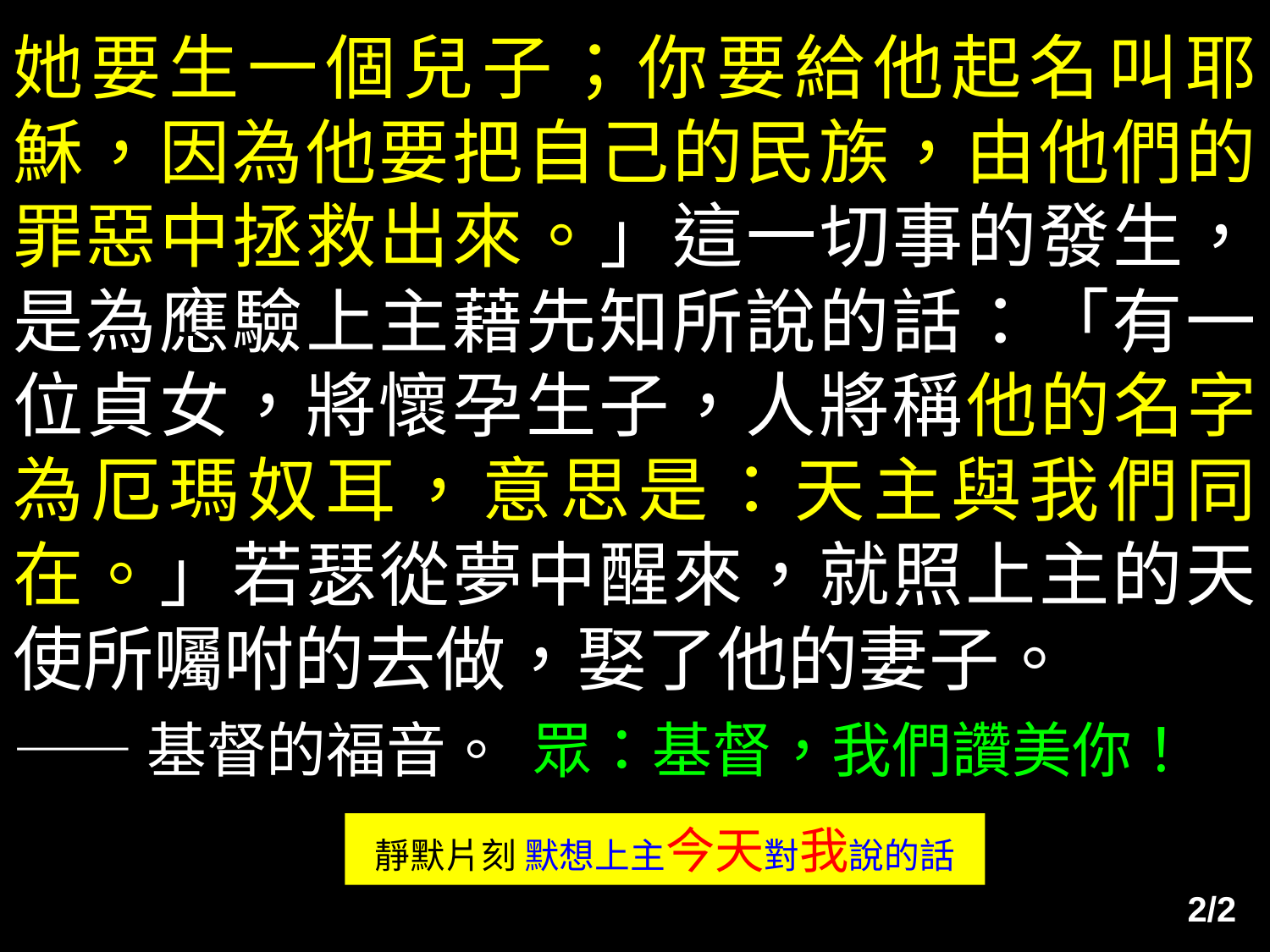

她要生一個兒子；你要給他起名叫耶穌，因為他要把自己的民族，由他們的罪惡中拯救出來。」這一切事的發生，是為應驗上主藉先知所說的話：「有一位貞女，將懷孕生子，人將稱他的名字為厄瑪奴耳，意思是：天主與我們同在。」若瑟從夢中醒來，就照上主的天使所囑咐的去做，娶了他的妻子。
——基督的福音。  眾：基督，我們讚美你！

靜默片刻 默想上主今天對我說的話
2/2